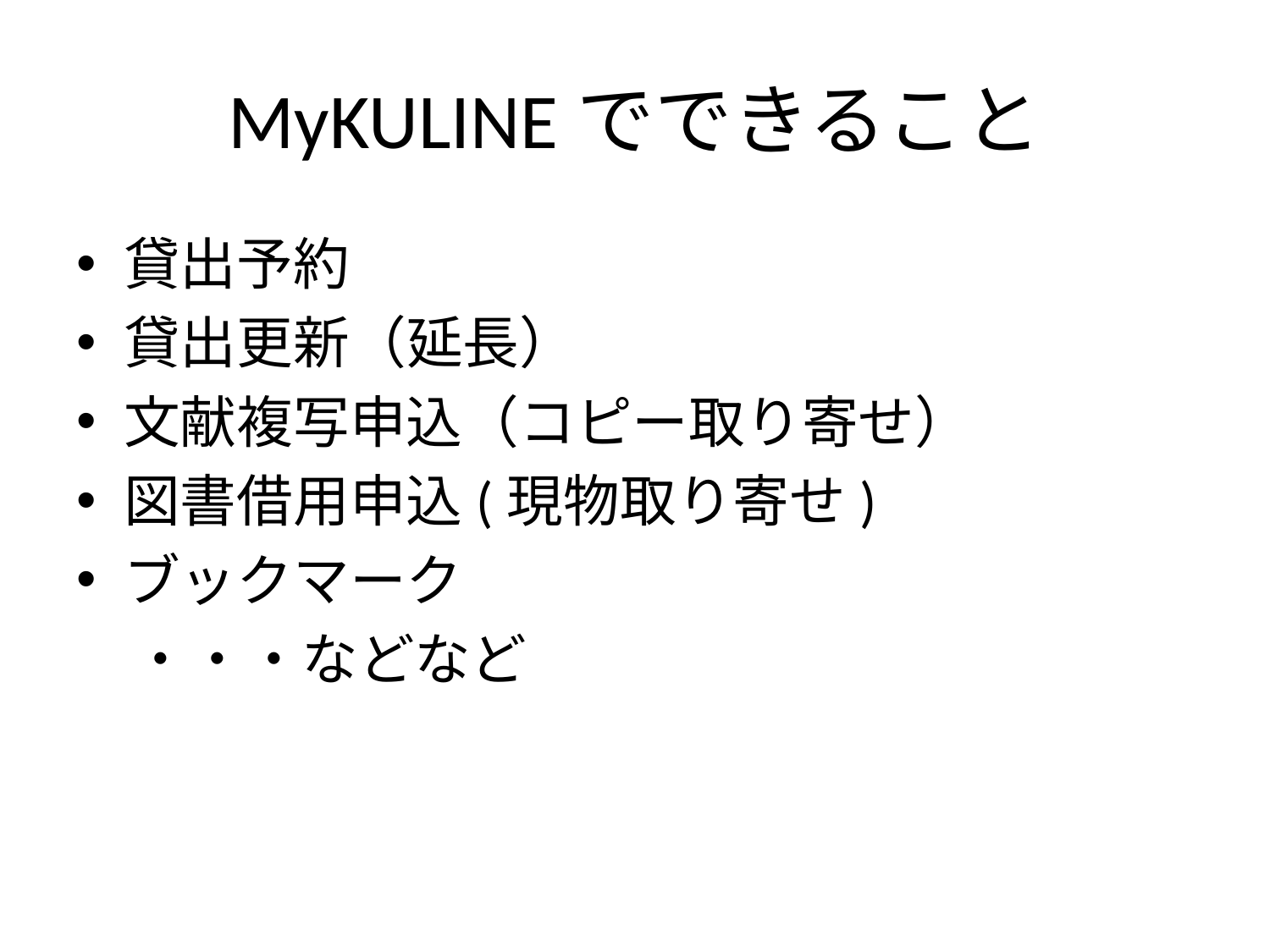

# MyKULINEでできること
貸出予約
貸出更新（延長）
文献複写申込（コピー取り寄せ）
図書借用申込(現物取り寄せ)
ブックマーク
　・・・などなど